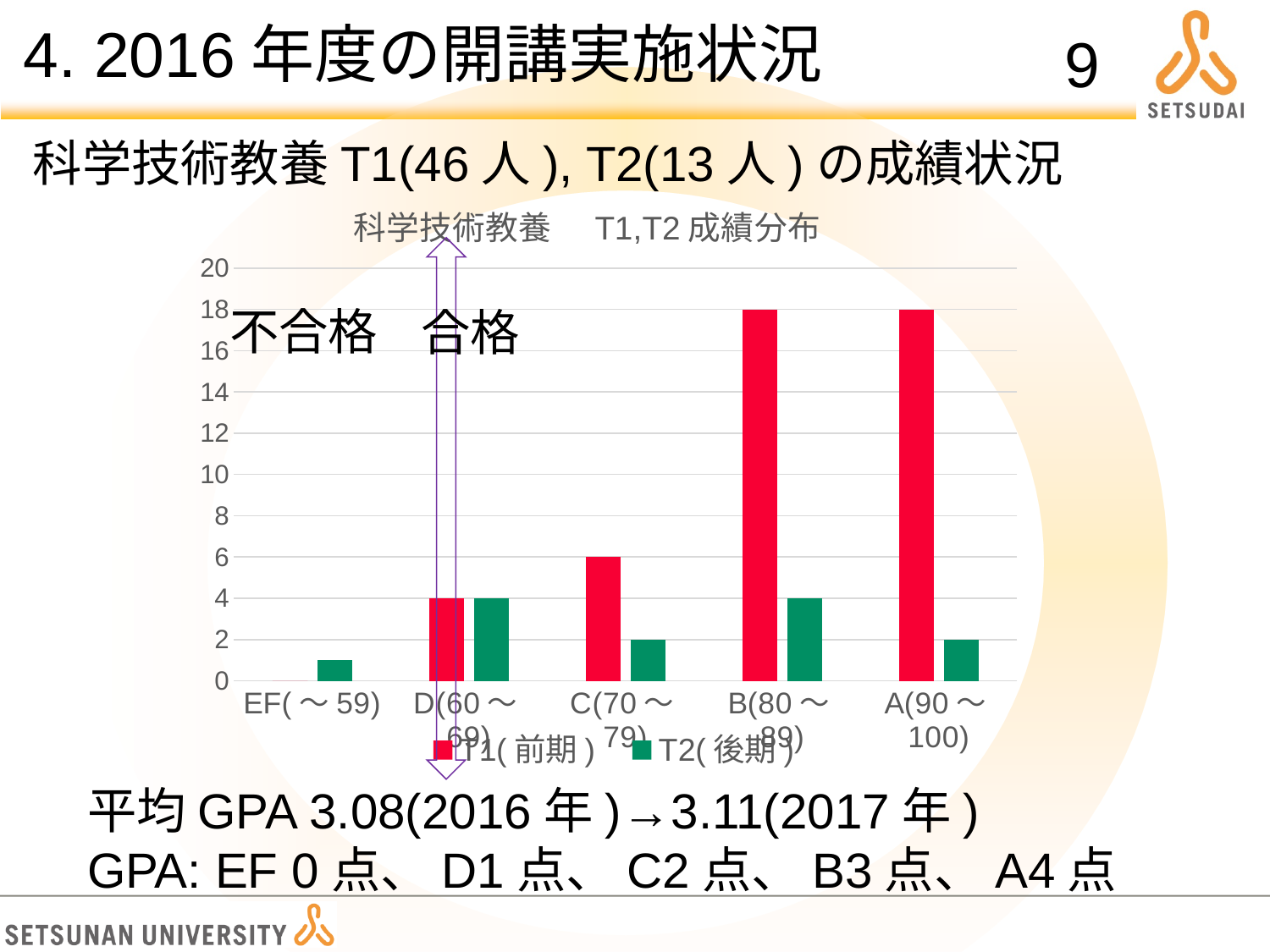

# 4. 2016年度の開講実施状況
9
科学技術教養T1(46人), T2(13人)の成績状況

### Chart: 科学技術教養　T1,T2成績分布

| Category | T1(前期) | T2(後期) |
|---|---|---|
| EF(～59) | 0.0 | 1.0 |
| D(60～69) | 4.0 | 4.0 |
| C(70～79) | 6.0 | 2.0 |
| B(80～89) | 18.0 | 4.0 |
| A(90～100) | 18.0 | 2.0 |
不合格
合格
平均GPA 3.08(2016年)→3.11(2017年)
GPA: EF 0点、D1点、C2点、B3点、A4点